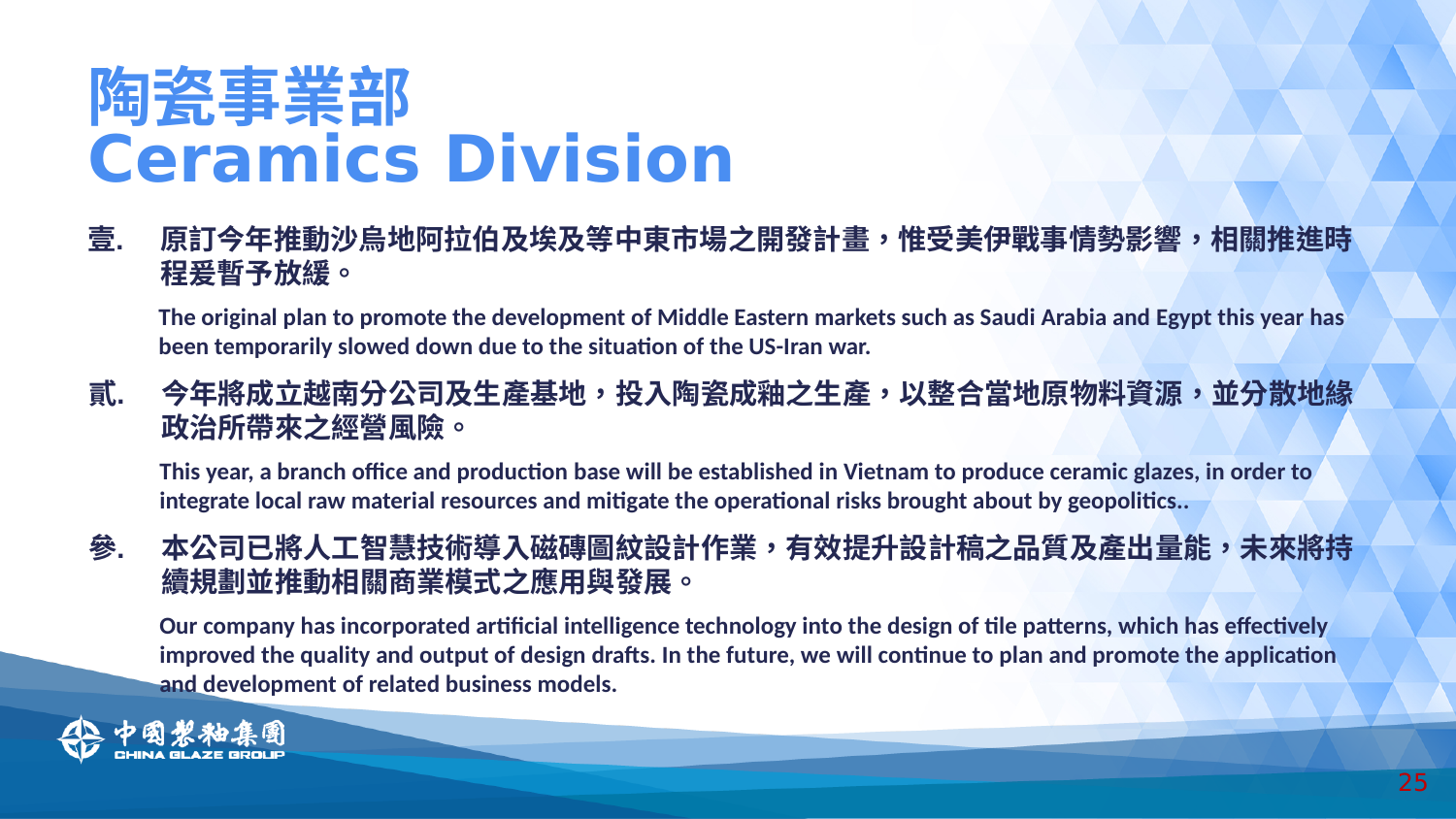

陶瓷事業部
Ceramics Division
原訂今年推動沙烏地阿拉伯及埃及等中東市場之開發計畫，惟受美伊戰事情勢影響，相關推進時程爰暫予放緩。
The original plan to promote the development of Middle Eastern markets such as Saudi Arabia and Egypt this year has been temporarily slowed down due to the situation of the US-Iran war.
今年將成立越南分公司及生產基地，投入陶瓷成釉之生產，以整合當地原物料資源，並分散地緣政治所帶來之經營風險。
This year, a branch office and production base will be established in Vietnam to produce ceramic glazes, in order to integrate local raw material resources and mitigate the operational risks brought about by geopolitics..
本公司已將人工智慧技術導入磁磚圖紋設計作業，有效提升設計稿之品質及產出量能，未來將持續規劃並推動相關商業模式之應用與發展。
Our company has incorporated artificial intelligence technology into the design of tile patterns, which has effectively improved the quality and output of design drafts. In the future, we will continue to plan and promote the application and development of related business models.
25